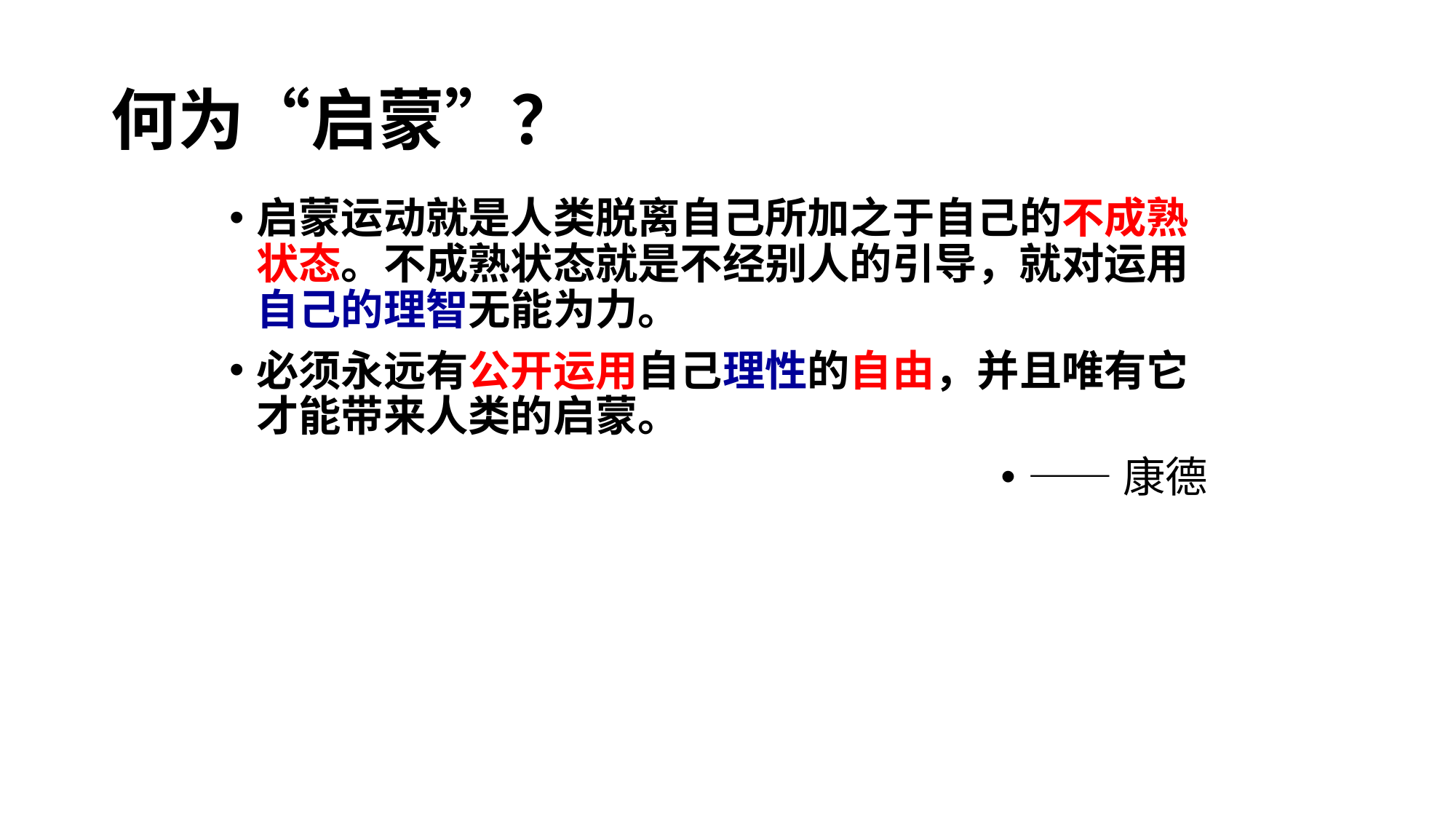

# 何为“启蒙”？
启蒙运动就是人类脱离自己所加之于自己的不成熟状态。不成熟状态就是不经别人的引导，就对运用自己的理智无能为力。
必须永远有公开运用自己理性的自由，并且唯有它才能带来人类的启蒙。
——康德